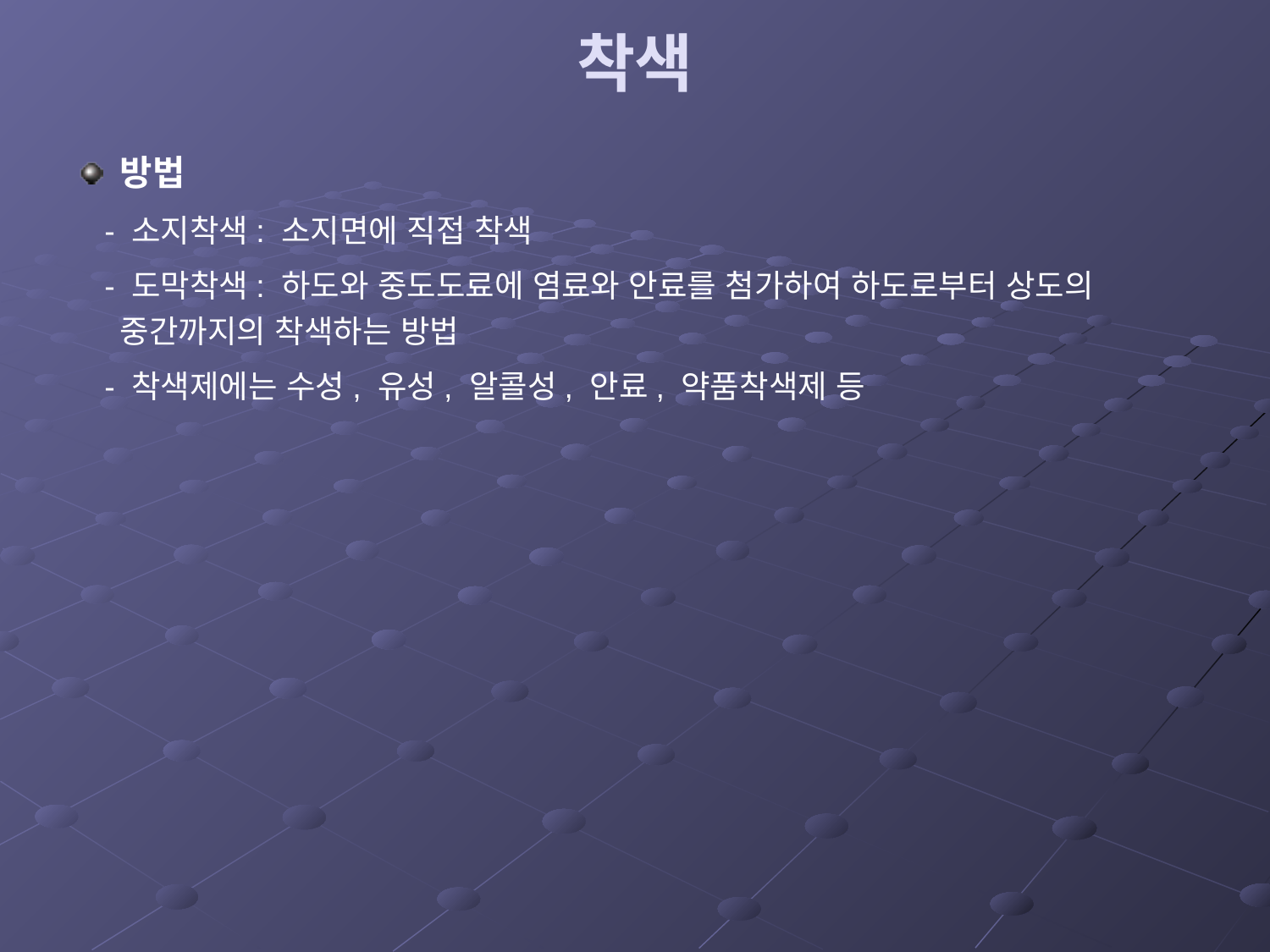

# 착색
방법
   - 소지착색: 소지면에 직접 착색
   - 도막착색: 하도와 중도도료에 염료와 안료를 첨가하여 하도로부터 상도의 중간까지의 착색하는 방법
   - 착색제에는 수성, 유성, 알콜성, 안료, 약품착색제 등